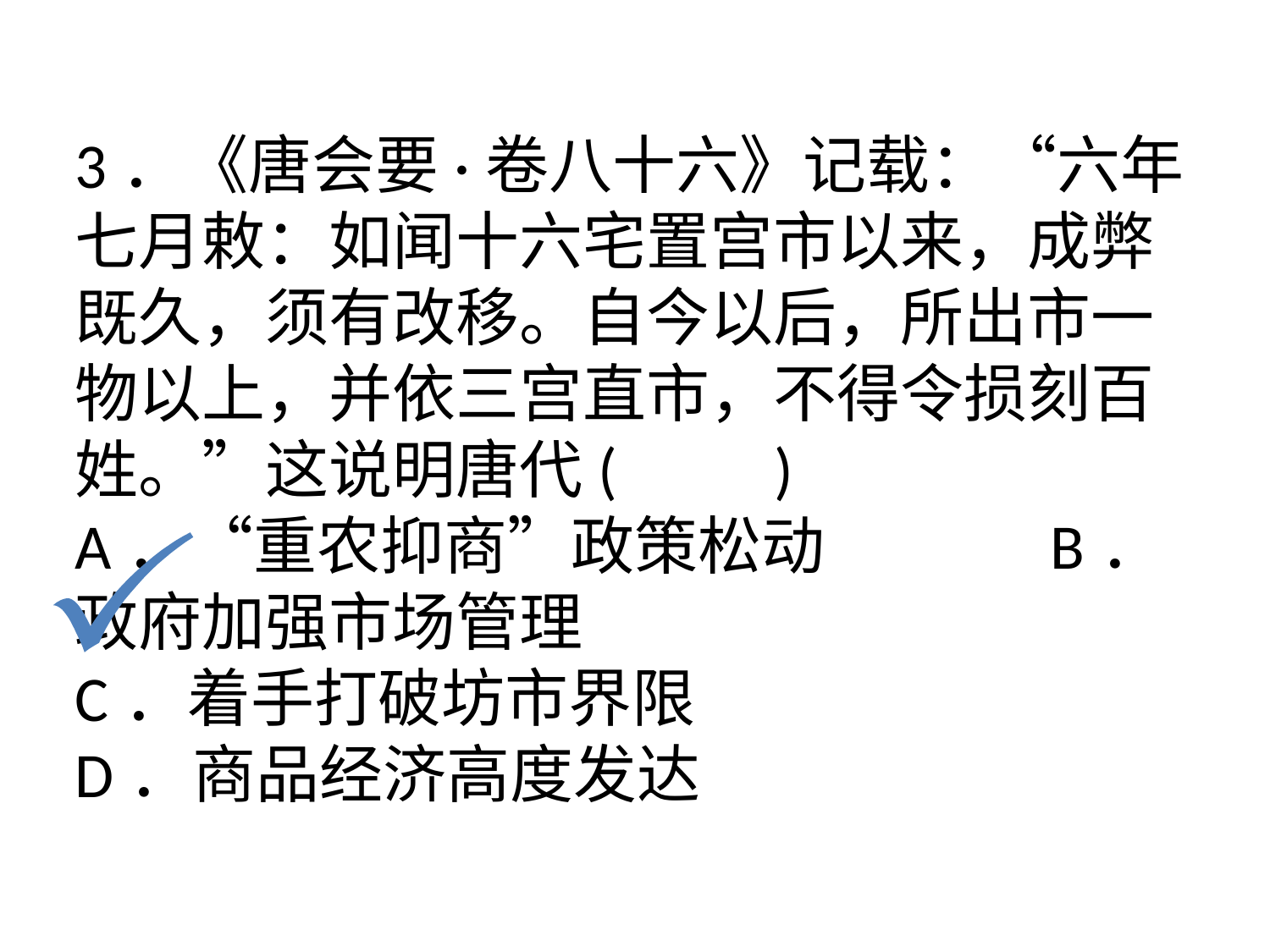

3．《唐会要·卷八十六》记载：“六年七月敕：如闻十六宅置宫市以来，成弊既久，须有改移。自今以后，所出市一物以上，并依三宫直市，不得令损刻百姓。”这说明唐代(　　)
A．“重农抑商”政策松动	              B．政府加强市场管理
C．着手打破坊市界限
D．商品经济高度发达